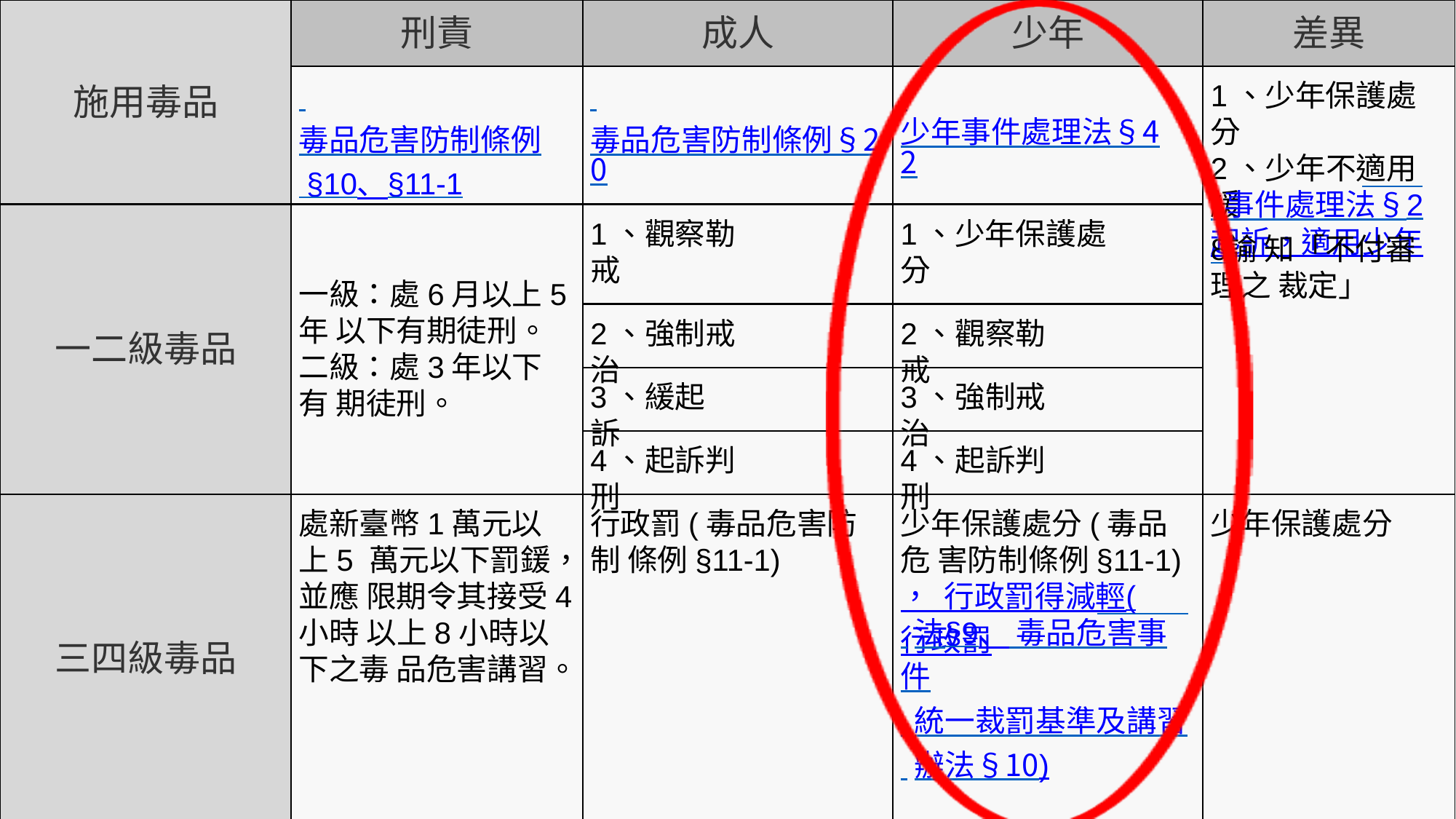

刑責
成人
少年
差異

 毒品危害防制條例
 §10、§11-1
 毒品危害防制條例§20
 少年事件處理法§42
1、少年保護處分
2、少年不適用緩
起訴，適用少年
施用毒品
 事件處理法§28諭 知「不付審理之 裁定」

1、觀察勒戒
1、少年保護處分
一級：處6月以上5年 以下有期徒刑。
二級：處3年以下有 期徒刑。

2、強制戒治
2、觀察勒戒
一二級毒品

3、緩起訴
3、強制戒治

4、起訴判刑
4、起訴判刑

處新臺幣1萬元以上5 萬元以下罰鍰，並應 限期令其接受4小時 以上8小時以下之毒 品危害講習。
行政罰(毒品危害防制 條例§11-1)
少年保護處分(毒品危 害防制條例§11-1)，  行政罰得減輕(行政罰
少年保護處分
 法§9、 毒品危害事件
 統一裁罰基準及講習
 辦法§10)

三四級毒品